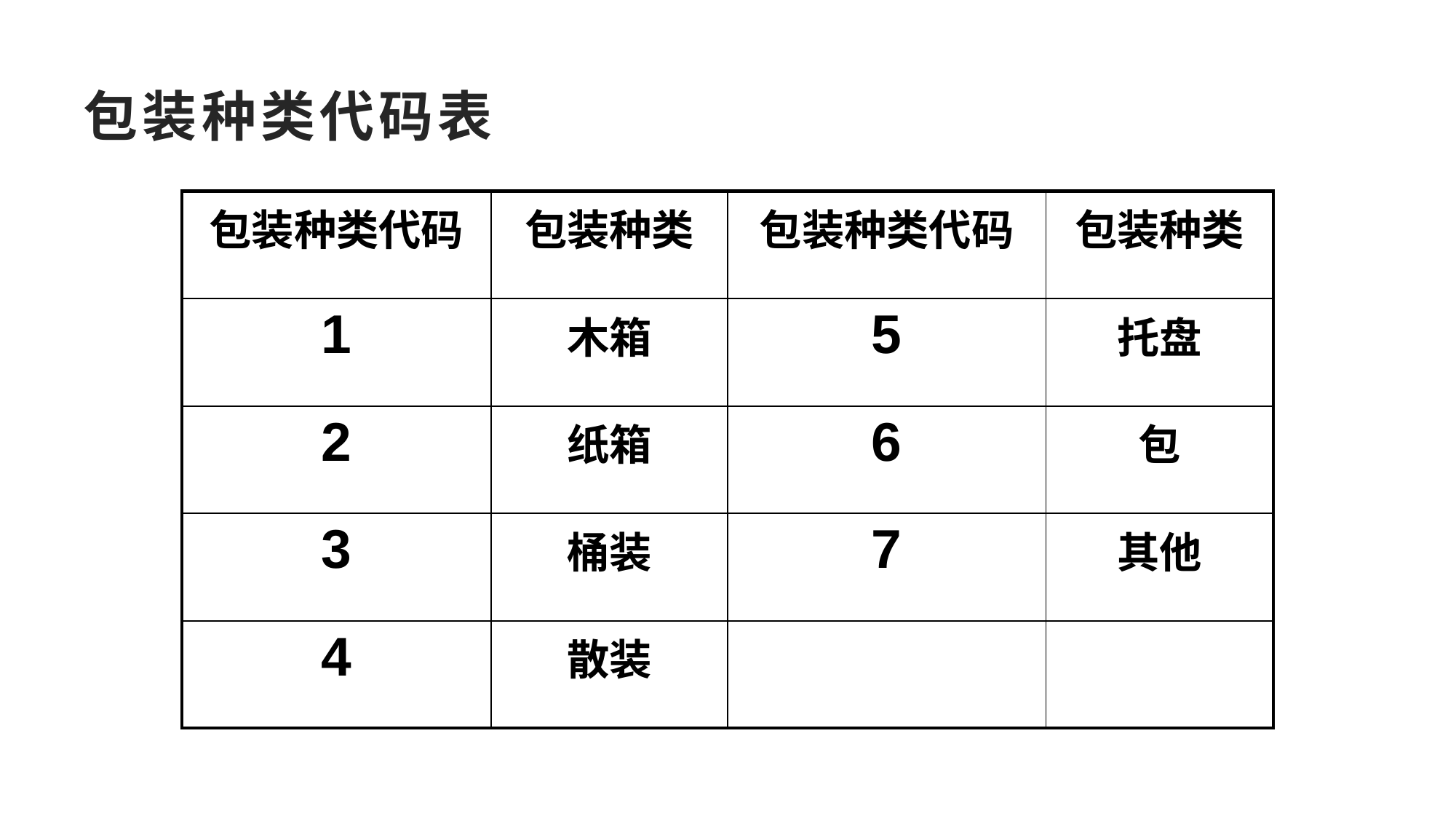

# 包装种类代码表
| 包装种类代码 | 包装种类 | 包装种类代码 | 包装种类 |
| --- | --- | --- | --- |
| 1 | 木箱 | 5 | 托盘 |
| 2 | 纸箱 | 6 | 包 |
| 3 | 桶装 | 7 | 其他 |
| 4 | 散装 |  |  |